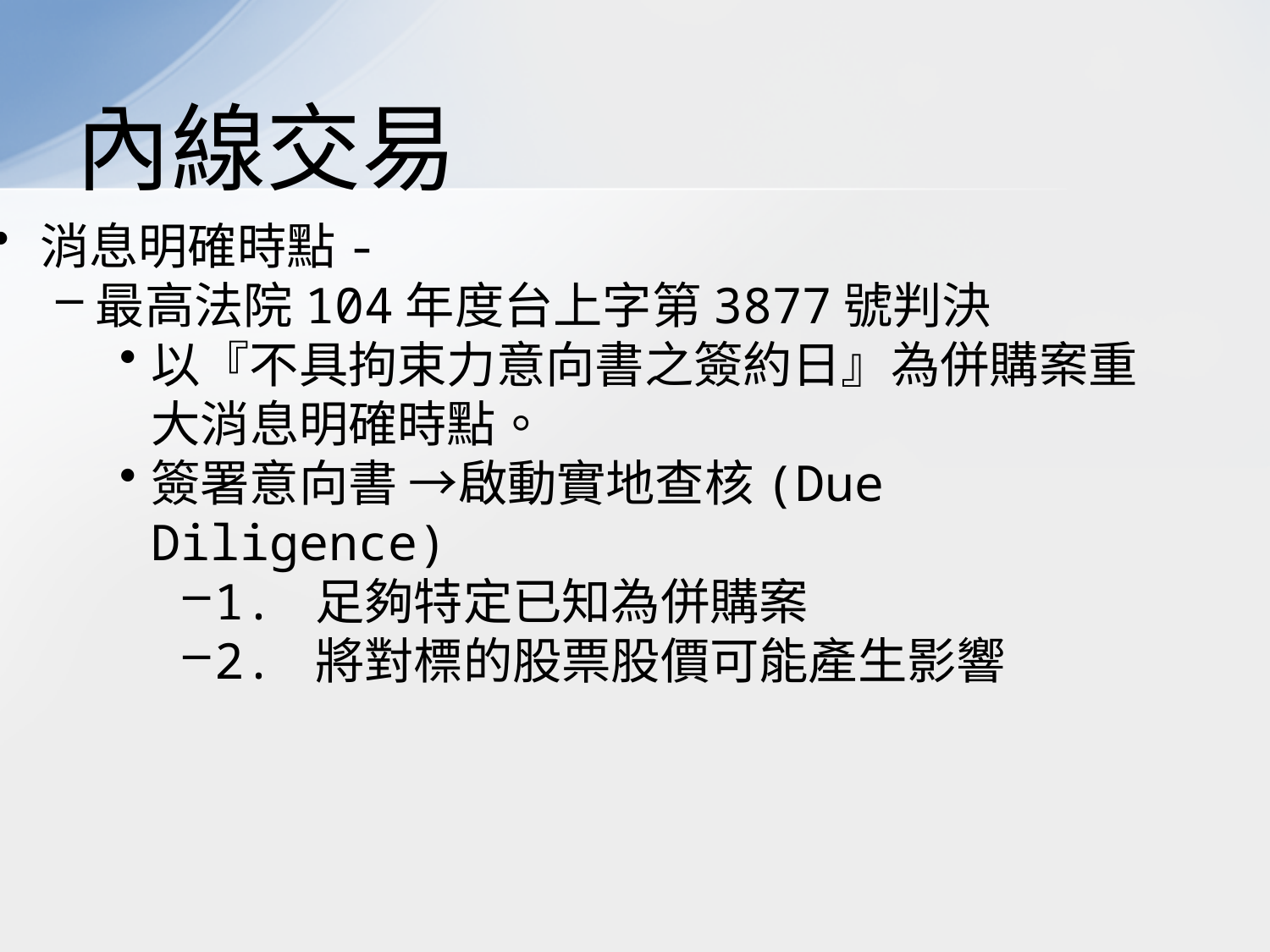

# 內線交易
消息明確時點-
最高法院104年度台上字第3877號判決
以『不具拘束力意向書之簽約日』為併購案重大消息明確時點。
簽署意向書 →啟動實地查核(Due Diligence)
1. 足夠特定已知為併購案
2. 將對標的股票股價可能產生影響